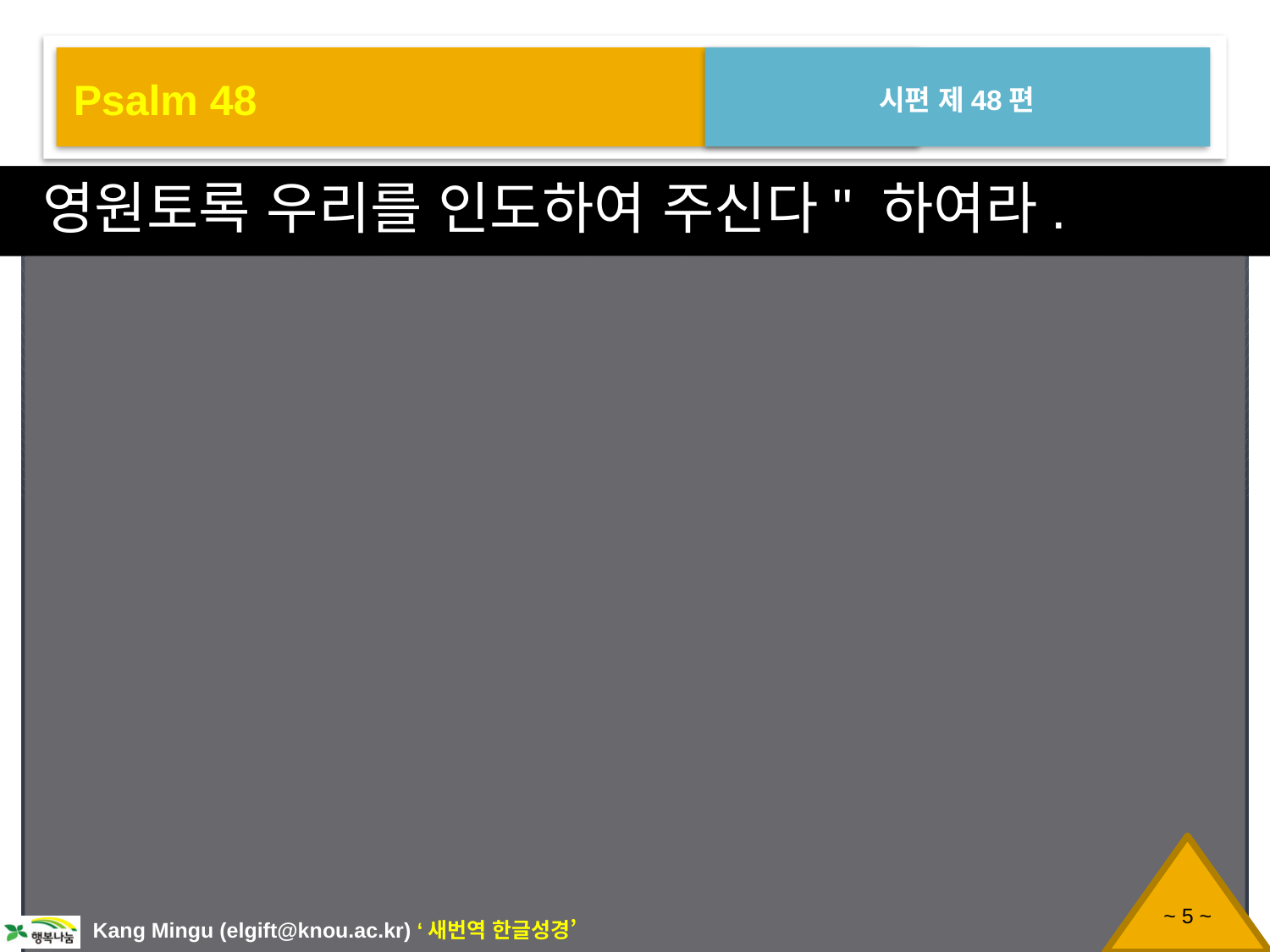

Psalm 48
시편 제48편
영원토록 우리를 인도하여 주신다" 하여라.